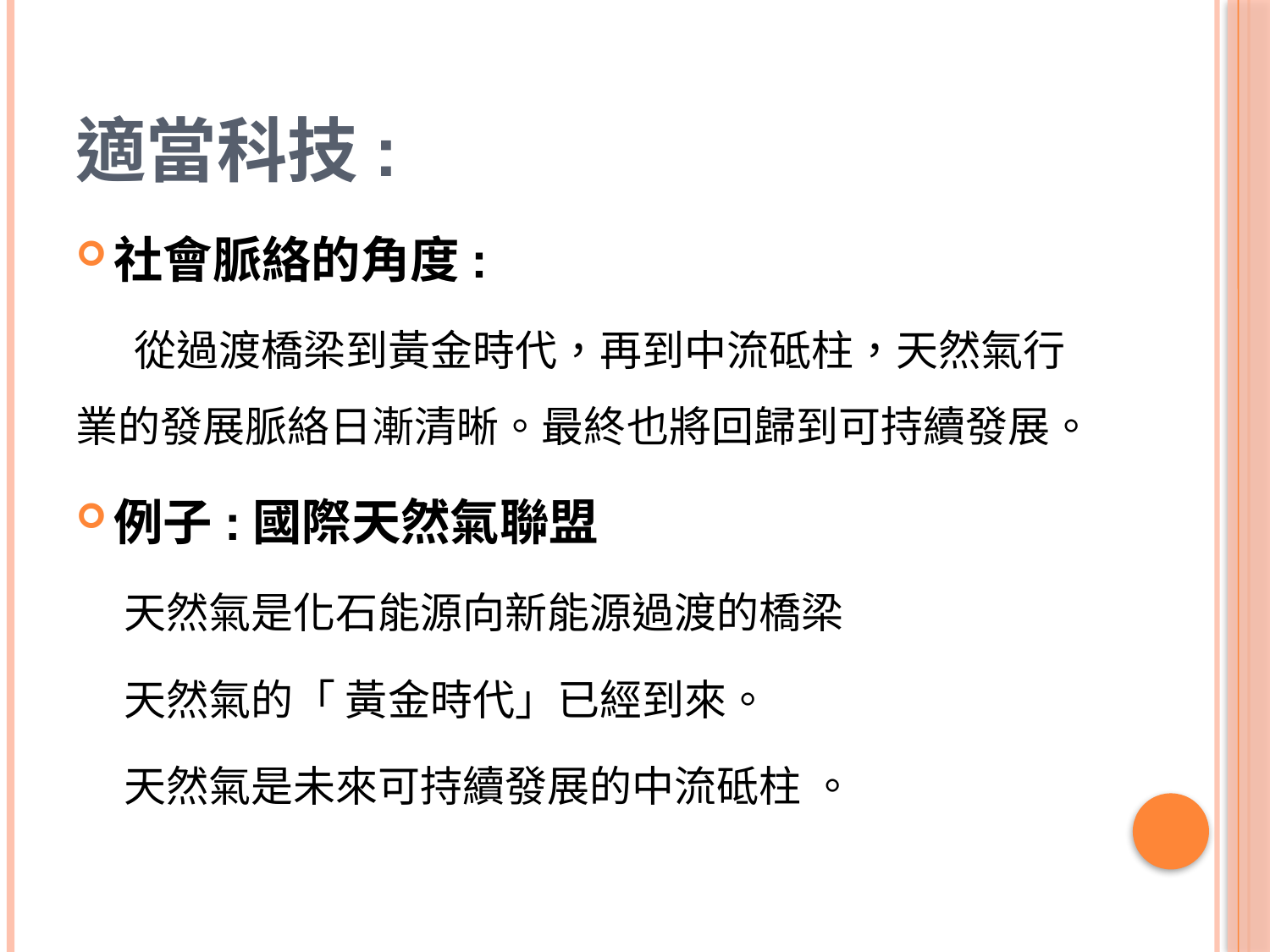

# 適當科技:
社會脈絡的角度:
     從過渡橋梁到黃金時代，再到中流砥柱，天然氣行業的發展脈絡日漸清晰。最終也將回歸到可持續發展。
例子:國際天然氣聯盟
    天然氣是化石能源向新能源過渡的橋梁
    天然氣的「 黃金時代」已經到來。
    天然氣是未來可持續發展的中流砥柱 。